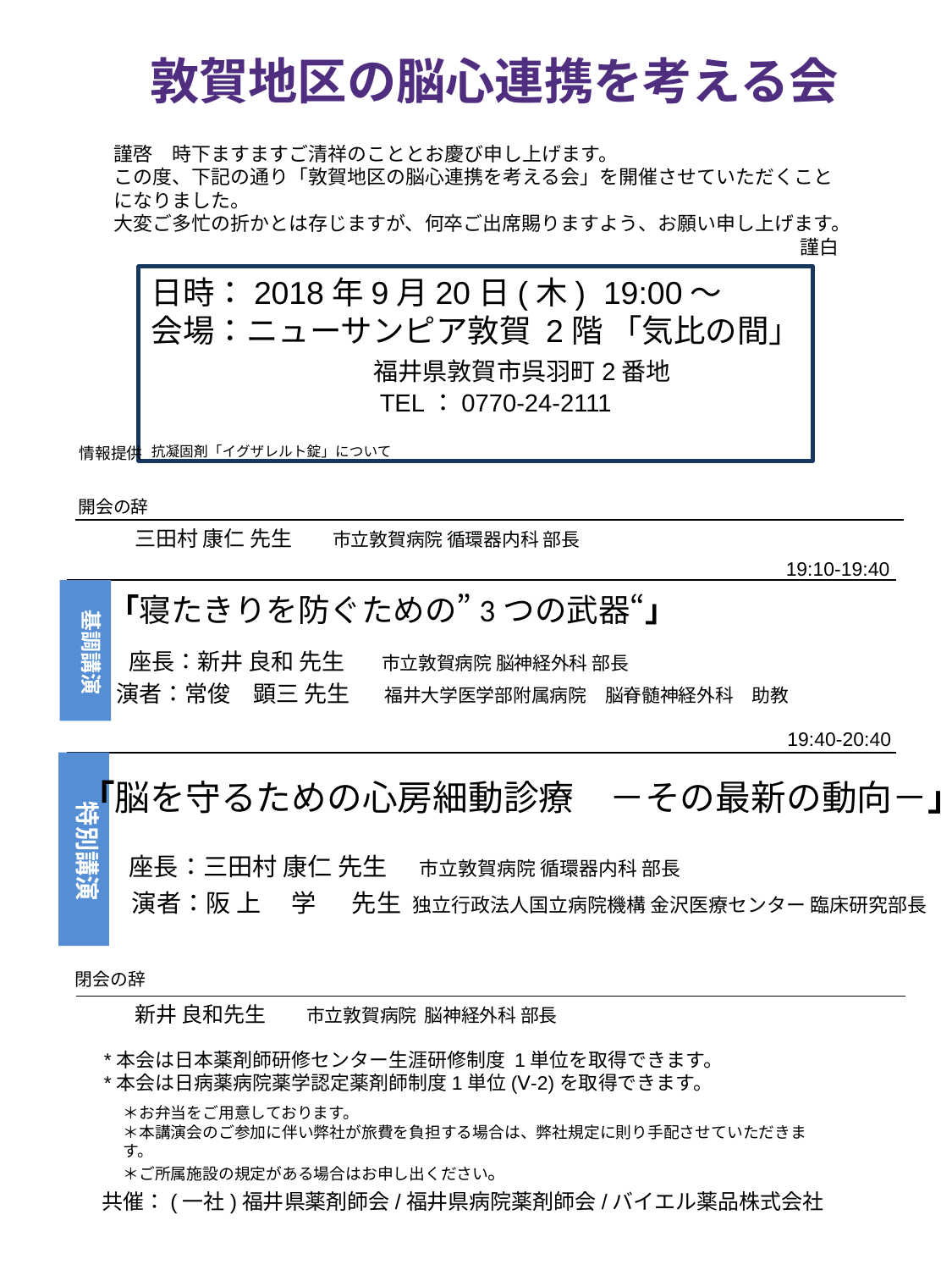

# 敦賀地区の脳心連携を考える会
謹啓　時下ますますご清祥のこととお慶び申し上げます。
この度、下記の通り「敦賀地区の脳心連携を考える会」を開催させていただくことになりました。
大変ご多忙の折かとは存じますが、何卒ご出席賜りますよう、お願い申し上げます。
謹白
日時：2018年9月20日(木)  19:00～
会場：ニューサンピア敦賀 2階 「気比の間」
　　　　　　　福井県敦賀市呉羽町2番地
　　　　　　　　　TEL：0770-24-2111

抗凝固剤「イグザレルト錠」について
情報提供
開会の辞
三田村 康仁 先生　   市立敦賀病院 循環器内科 部長

19:10-19:40
   基調講演
 「寝たきりを防ぐための”3つの武器“」
座長：新井 良和 先生　   市立敦賀病院 脳神経外科 部長

演者：常俊　顕三 先生　 福井大学医学部附属病院　脳脊髄神経外科　助教
19:40-20:40
　　特別講演
 「脳を守るための心房細動診療　－その最新の動向－」
座長：三田村 康仁 先生　市立敦賀病院 循環器内科 部長

演者：阪 上 　学　  先生  独立行政法人国立病院機構 金沢医療センター 臨床研究部長

閉会の辞
新井 良和先生　   市立敦賀病院  脳神経外科 部長
*本会は日本薬剤師研修センター生涯研修制度 1単位を取得できます。
*本会は日病薬病院薬学認定薬剤師制度1単位(Ⅴ-2)を取得できます。

＊お弁当をご用意しております。
＊本講演会のご参加に伴い弊社が旅費を負担する場合は、弊社規定に則り手配させていただきます。
＊ご所属施設の規定がある場合はお申し出ください。
共催：(一社)福井県薬剤師会/福井県病院薬剤師会/バイエル薬品株式会社